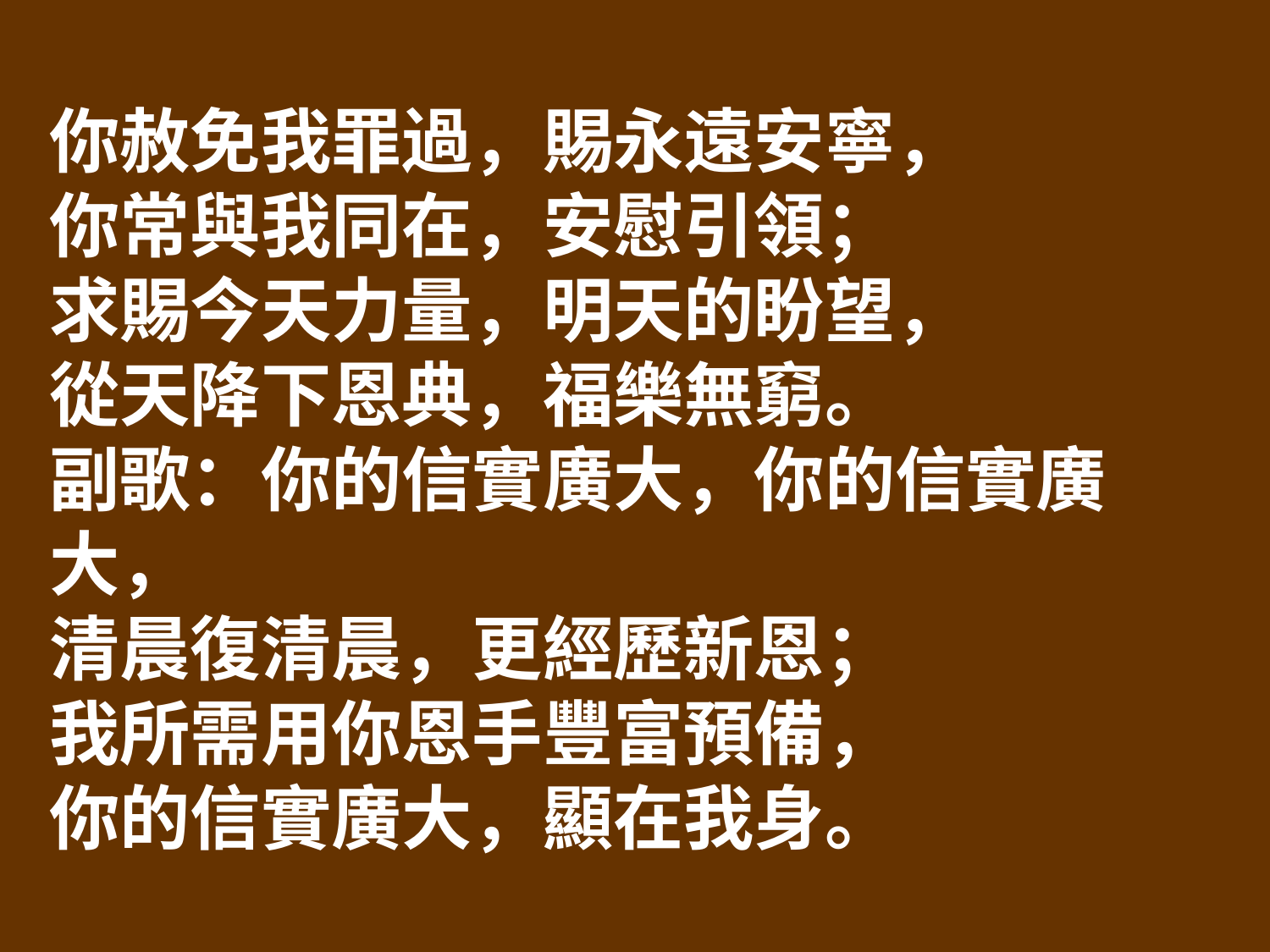

你赦免我罪過，賜永遠安寧，
你常與我同在，安慰引領；
求賜今天力量，明天的盼望，
從天降下恩典，福樂無窮。
副歌：你的信實廣大，你的信實廣大，
清晨復清晨，更經歷新恩；
我所需用你恩手豐富預備，
你的信實廣大，顯在我身。